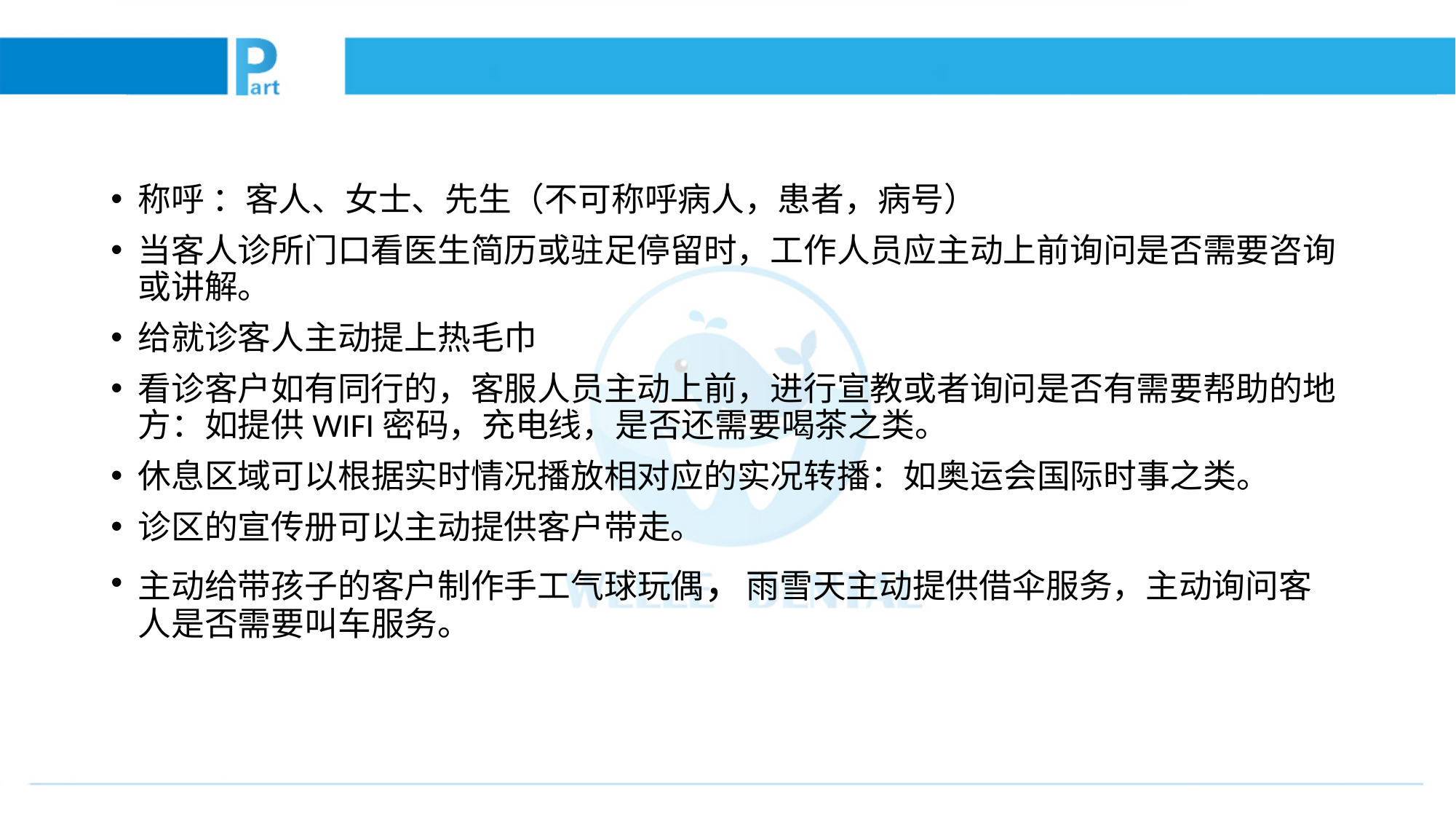

称呼 ：客人、女士、先生（不可称呼病人，患者，病号）
当客人诊所门口看医生简历或驻足停留时，工作人员应主动上前询问是否需要咨询或讲解。
给就诊客人主动提上热毛巾
看诊客户如有同行的，客服人员主动上前，进行宣教或者询问是否有需要帮助的地方：如提供WIFI密码，充电线，是否还需要喝茶之类。
休息区域可以根据实时情况播放相对应的实况转播：如奥运会国际时事之类。
诊区的宣传册可以主动提供客户带走。
主动给带孩子的客户制作手工气球玩偶，雨雪天主动提供借伞服务，主动询问客人是否需要叫车服务。